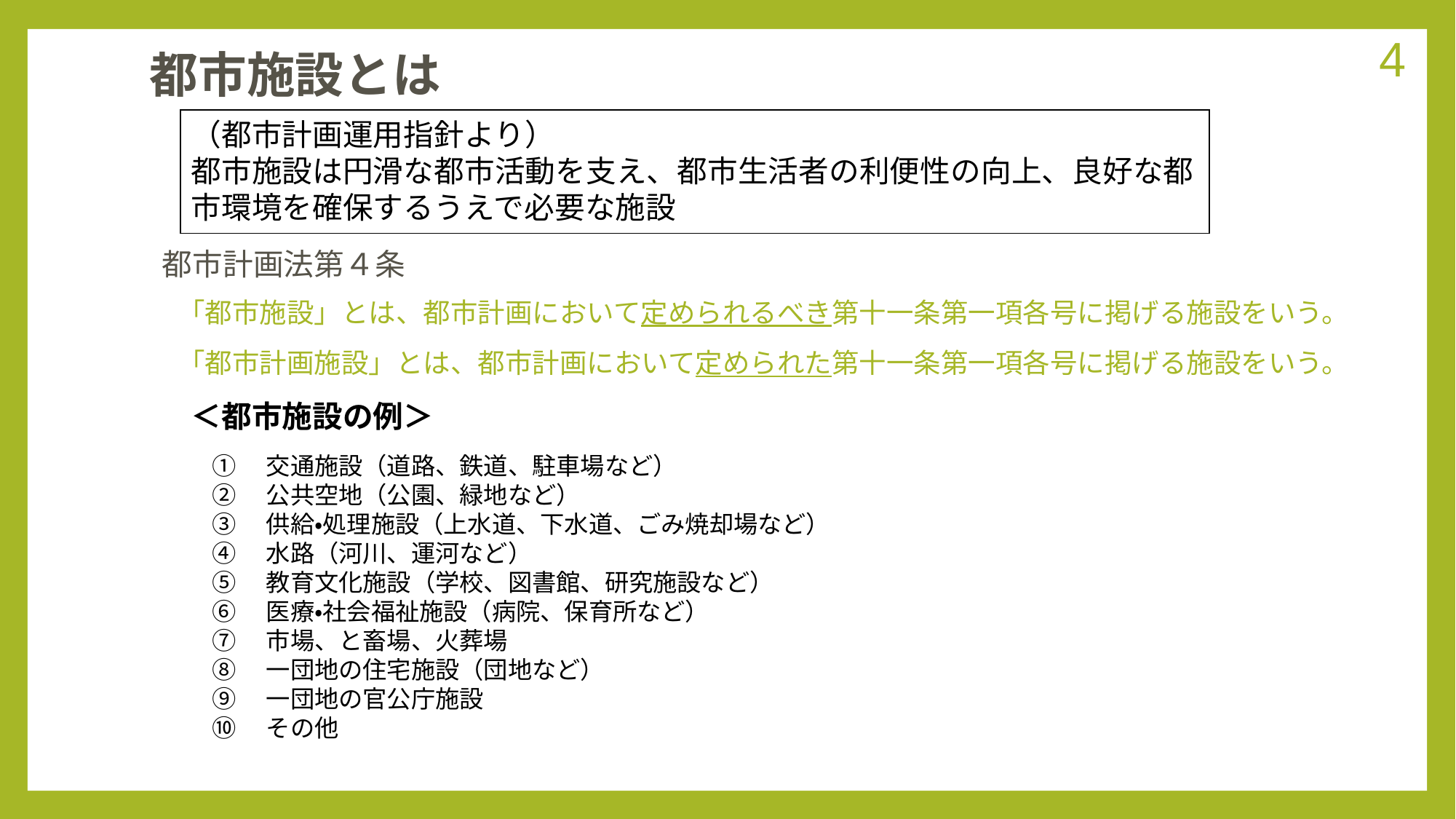

4
都市施設とは
（都市計画運用指針より）
都市施設は円滑な都市活動を支え、都市生活者の利便性の向上、良好な都市環境を確保するうえで必要な施設
都市計画法第４条
「都市施設」とは、都市計画において定められるべき第十一条第一項各号に掲げる施設をいう。
「都市計画施設」とは、都市計画において定められた第十一条第一項各号に掲げる施設をいう。
＜都市施設の例＞
①　交通施設（道路、鉄道、駐車場など）
②　公共空地（公園、緑地など）
③　供給・処理施設（上水道、下水道、ごみ焼却場など）
④　水路（河川、運河など）
⑤　教育文化施設（学校、図書館、研究施設など）
⑥　医療・社会福祉施設（病院、保育所など）
⑦　市場、と畜場、火葬場
⑧　一団地の住宅施設（団地など）
⑨　一団地の官公庁施設
⑩　その他